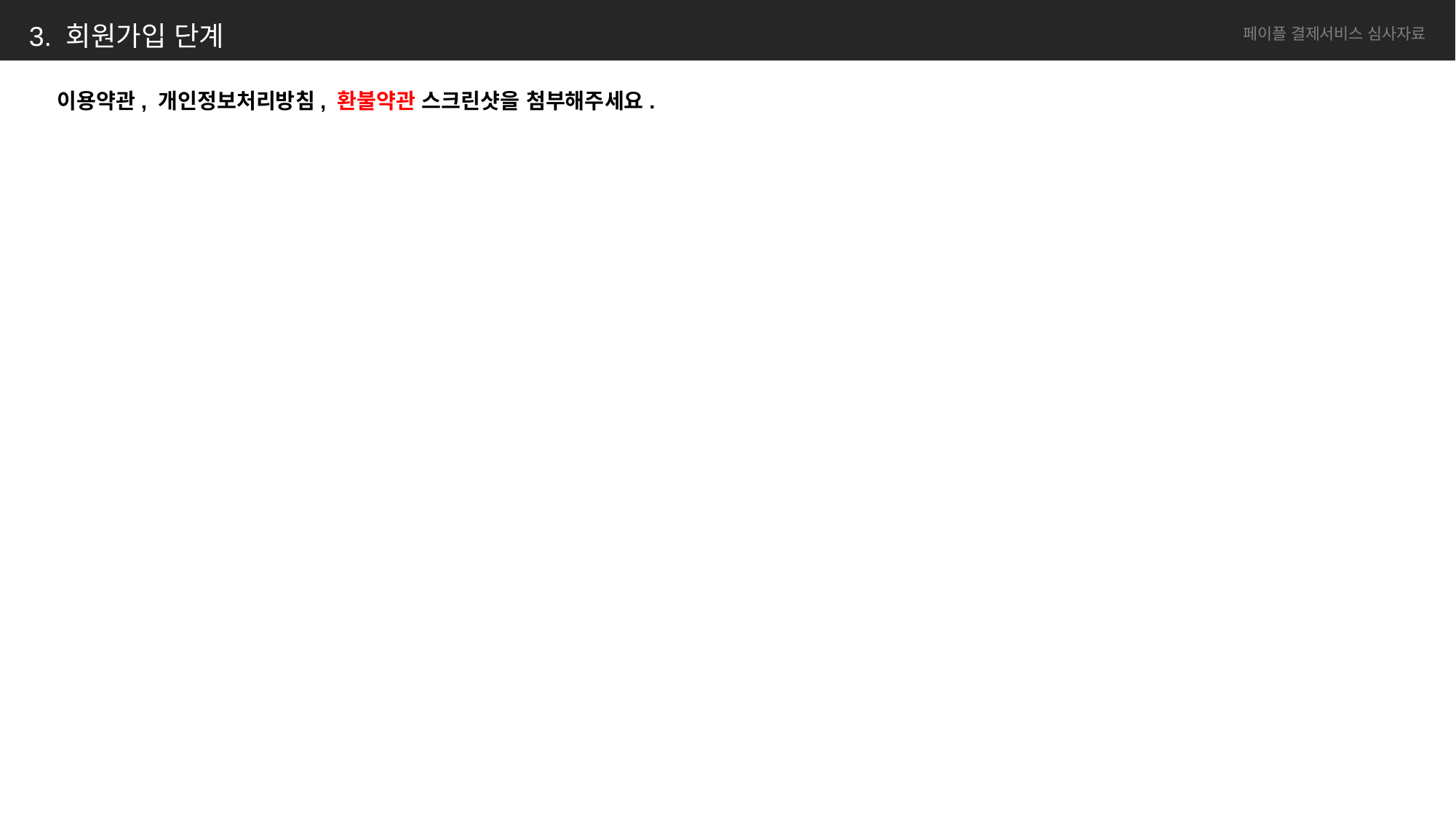

# 3. 회원가입 단계
이용약관, 개인정보처리방침, 환불약관 스크린샷을 첨부해주세요.